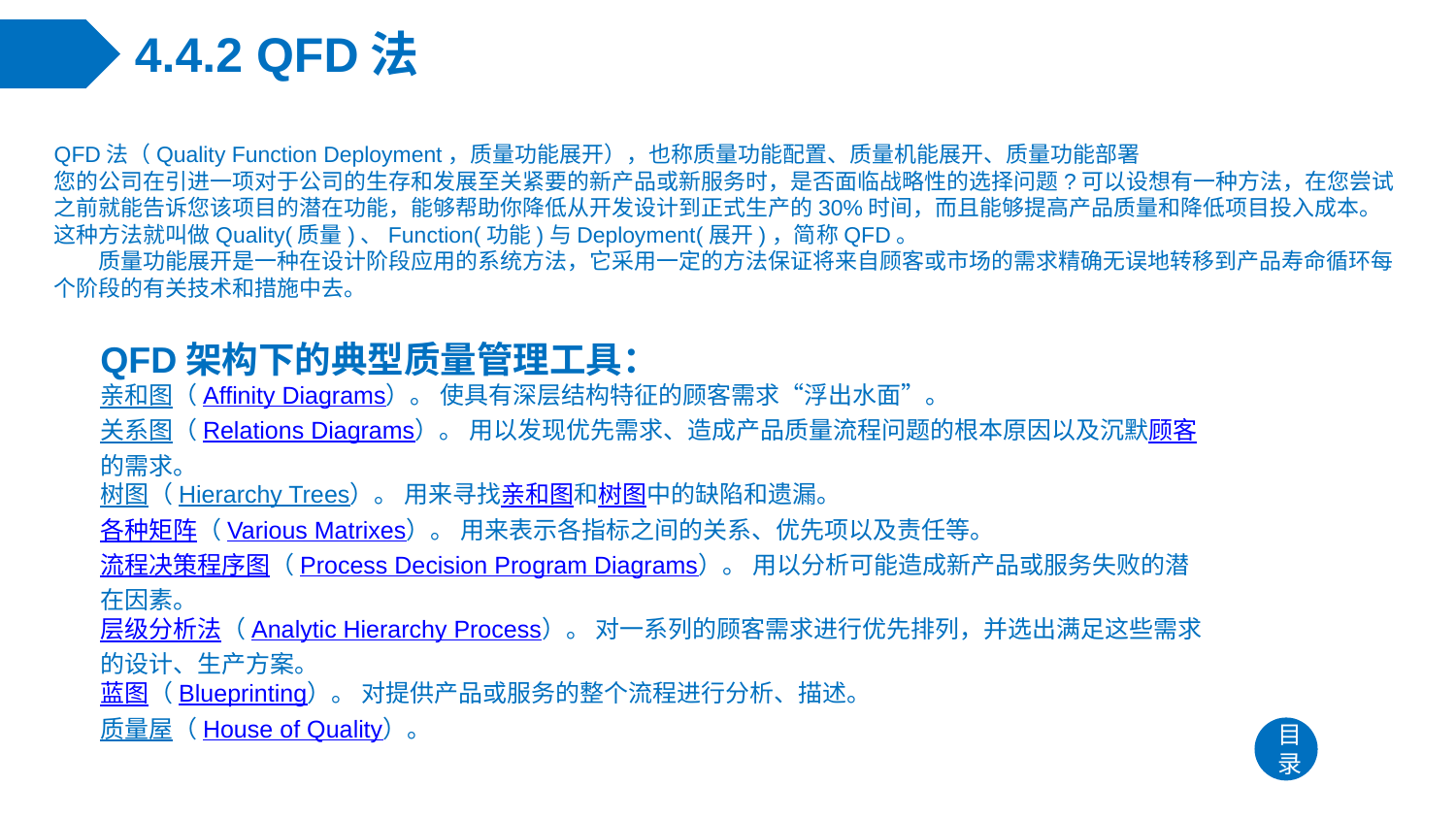

# 4.4.2 QFD法
QFD法（Quality Function Deployment，质量功能展开），也称质量功能配置、质量机能展开、质量功能部署
您的公司在引进一项对于公司的生存和发展至关紧要的新产品或新服务时，是否面临战略性的选择问题?可以设想有一种方法，在您尝试之前就能告诉您该项目的潜在功能，能够帮助你降低从开发设计到正式生产的30%时间，而且能够提高产品质量和降低项目投入成本。这种方法就叫做Quality(质量)、Function(功能)与Deployment(展开)，简称QFD。
　　质量功能展开是一种在设计阶段应用的系统方法，它采用一定的方法保证将来自顾客或市场的需求精确无误地转移到产品寿命循环每个阶段的有关技术和措施中去。
QFD架构下的典型质量管理工具：
亲和图（Affinity Diagrams）。 使具有深层结构特征的顾客需求“浮出水面”。
关系图（Relations Diagrams）。 用以发现优先需求、造成产品质量流程问题的根本原因以及沉默顾客的需求。
树图（Hierarchy Trees）。 用来寻找亲和图和树图中的缺陷和遗漏。
各种矩阵（Various Matrixes）。 用来表示各指标之间的关系、优先项以及责任等。
流程决策程序图（Process Decision Program Diagrams）。 用以分析可能造成新产品或服务失败的潜在因素。
层级分析法（Analytic Hierarchy Process）。 对一系列的顾客需求进行优先排列，并选出满足这些需求的设计、生产方案。
蓝图（Blueprinting）。 对提供产品或服务的整个流程进行分析、描述。
质量屋（House of Quality）。
目录